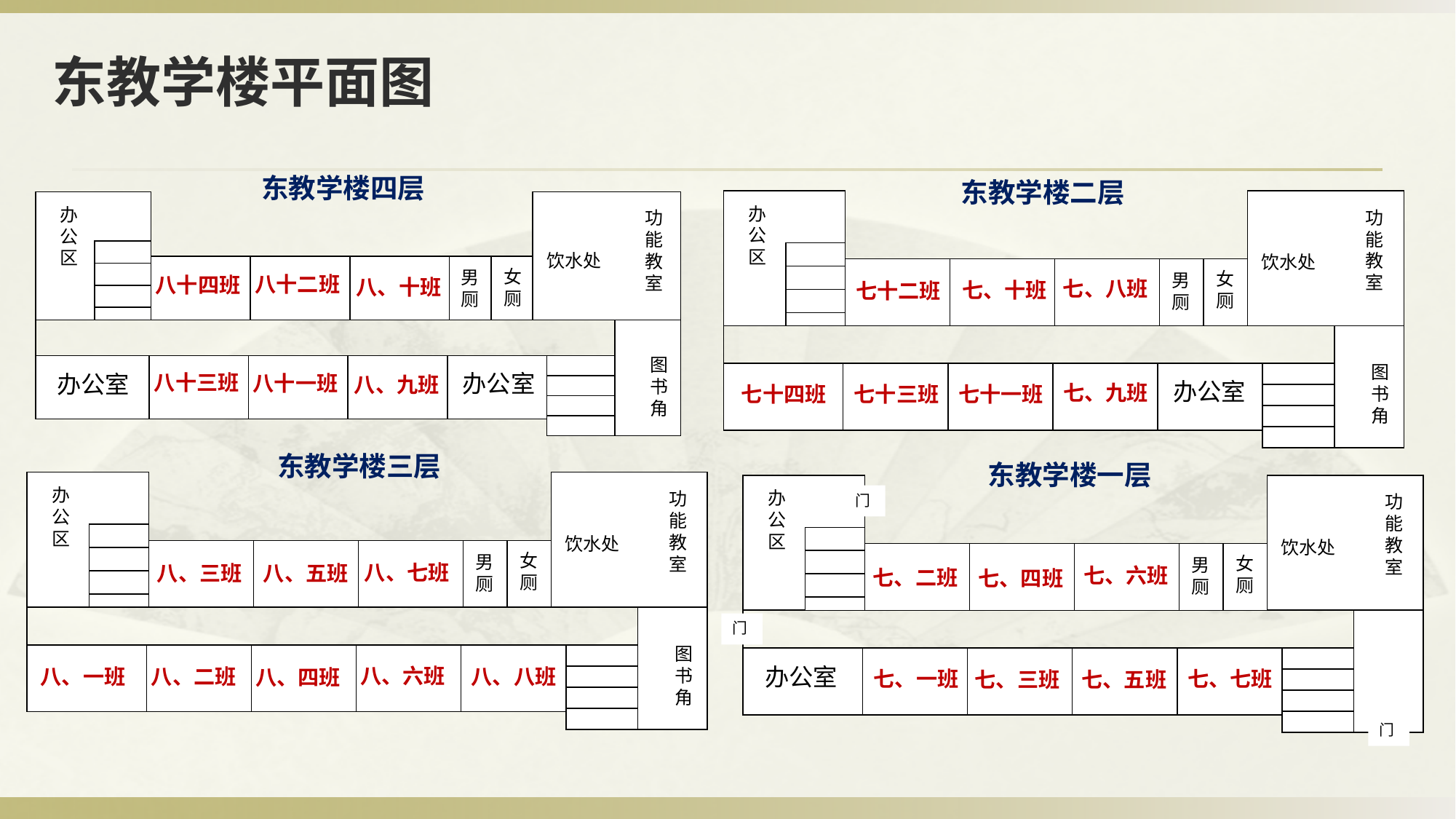

东教学楼平面图
东教学楼四层

办公区

功能教室
饮水处
图书角
办公室
八十三班
八十一班
八、十班
办公室
八、九班
八十四班
八十二班
男厕
女厕
东教学楼二层

办公区

功能教室
饮水处
图书角
男厕
女厕
七、八班

七、十班
七十二班
办公室
七、九班

七十一班

七十三班
七十四班
东教学楼三层

办公区

功能教室
饮水处
图书角
男厕
女厕
八、七班

八、五班
八、三班
八、六班

八、八班
八、四班

八、二班
八、一班
东教学楼一层

办公区

功能教室
饮水处

男厕
七、六班

七、二班
七、四班
 办公室
七、一班
七、三班

七、五班

七、七班

女厕
门
门
门